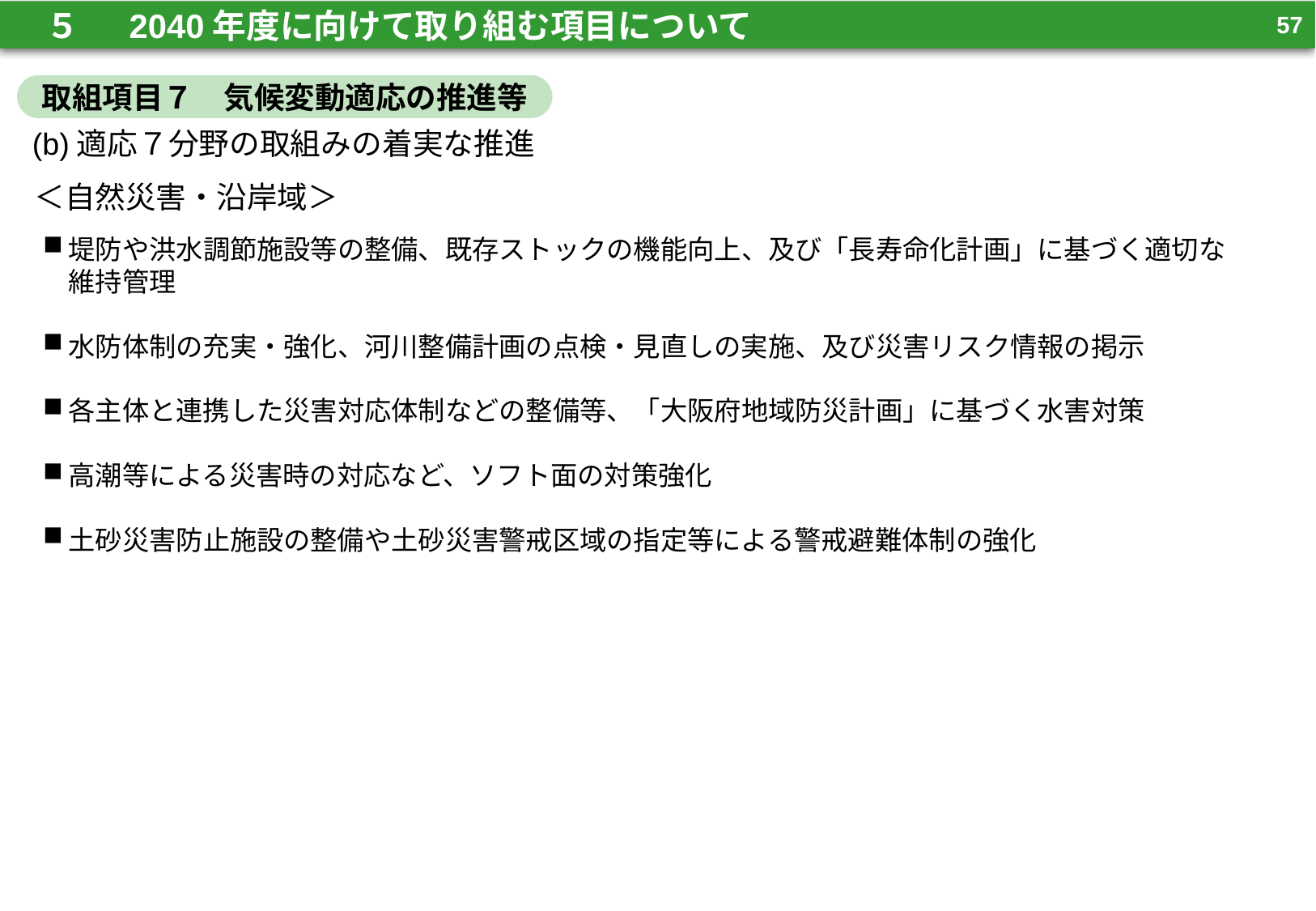

57
　５　 2040年度に向けて取り組む項目について
57
取組項目７　気候変動適応の推進等
(b)適応７分野の取組みの着実な推進
＜自然災害・沿岸域＞
堤防や洪水調節施設等の整備、既存ストックの機能向上、及び「長寿命化計画」に基づく適切な維持管理

水防体制の充実・強化、河川整備計画の点検・見直しの実施、及び災害リスク情報の掲示

各主体と連携した災害対応体制などの整備等、「大阪府地域防災計画」に基づく水害対策

高潮等による災害時の対応など、ソフト面の対策強化

土砂災害防止施設の整備や土砂災害警戒区域の指定等による警戒避難体制の強化